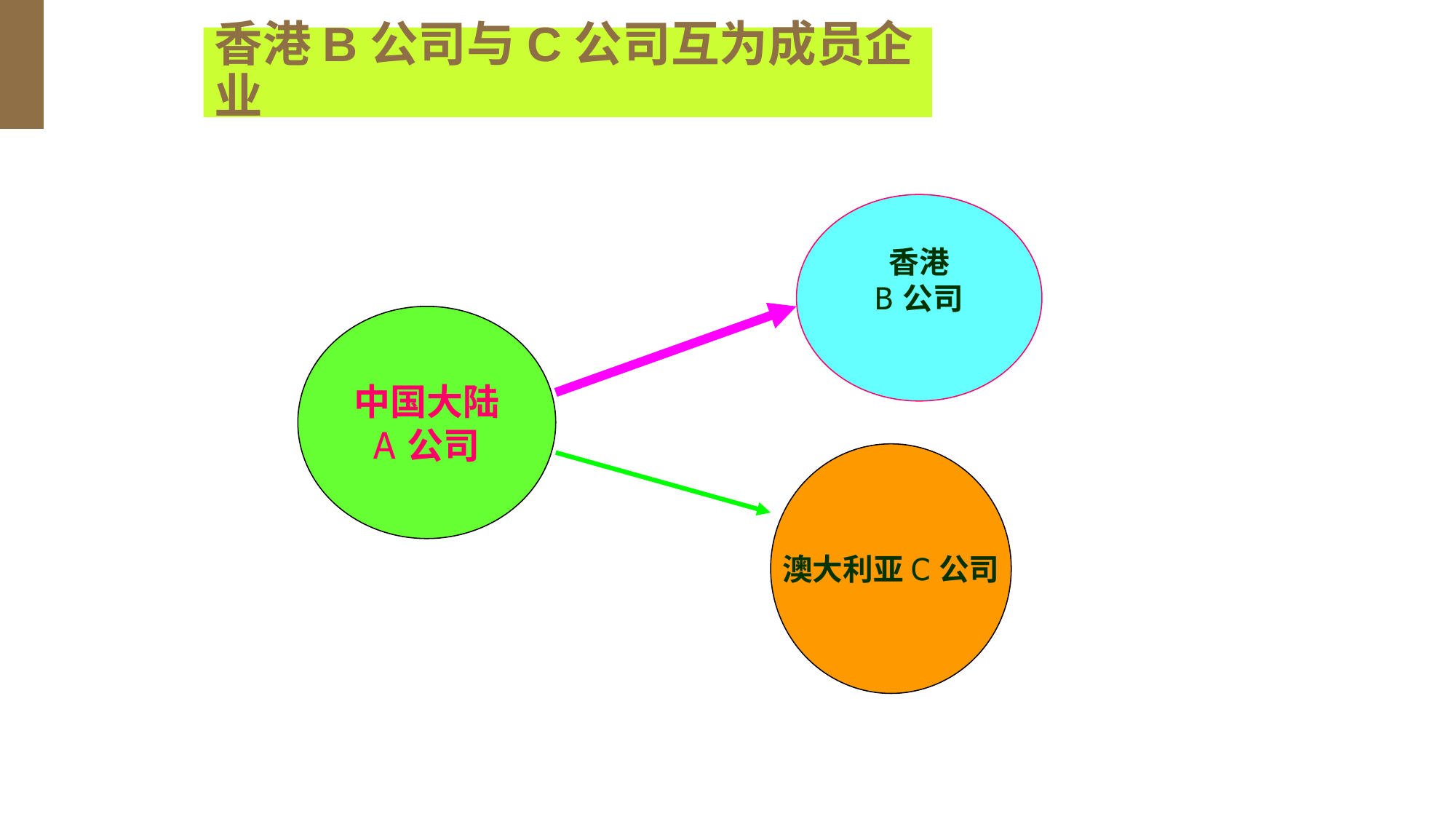

# 香港B公司与C公司互为成员企业

香港
B公司

中国大陆
A公司

澳大利亚C公司